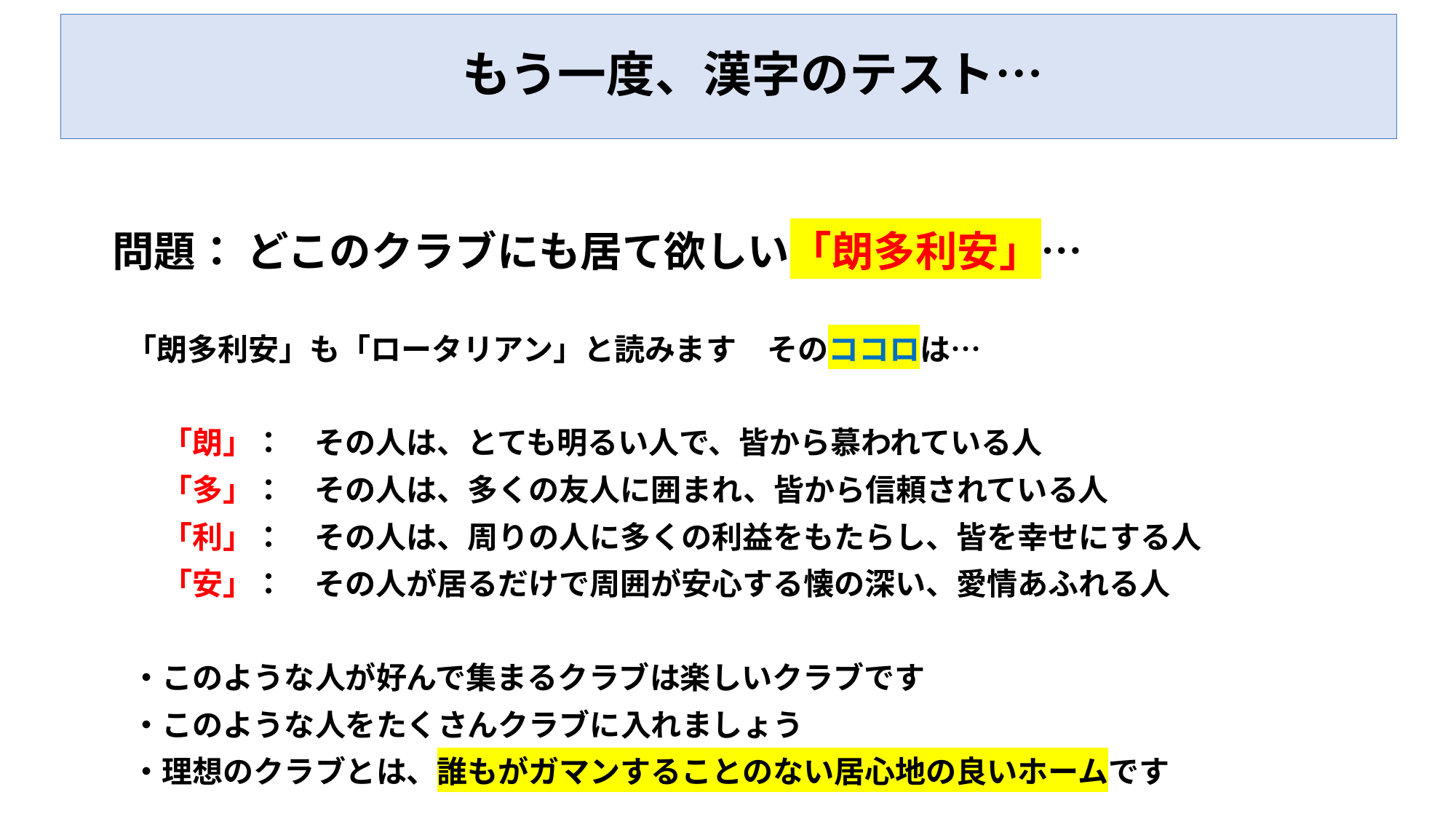

# もう一度、漢字のテスト…

　問題： どこのクラブにも居て欲しい「朗多利安」…

　　「朗多利安」も「ロータリアン」と読みます　そのココロは…

　　　「朗」：　その人は、とても明るい人で、皆から慕われている人
　　　「多」：　その人は、多くの友人に囲まれ、皆から信頼されている人
　　　「利」：　その人は、周りの人に多くの利益をもたらし、皆を幸せにする人
　　　「安」：　その人が居るだけで周囲が安心する懐の深い、愛情あふれる人

　　・このような人が好んで集まるクラブは楽しいクラブです
　　・このような人をたくさんクラブに入れましょう
　　・理想のクラブとは、誰もがガマンすることのない居心地の良いホームです